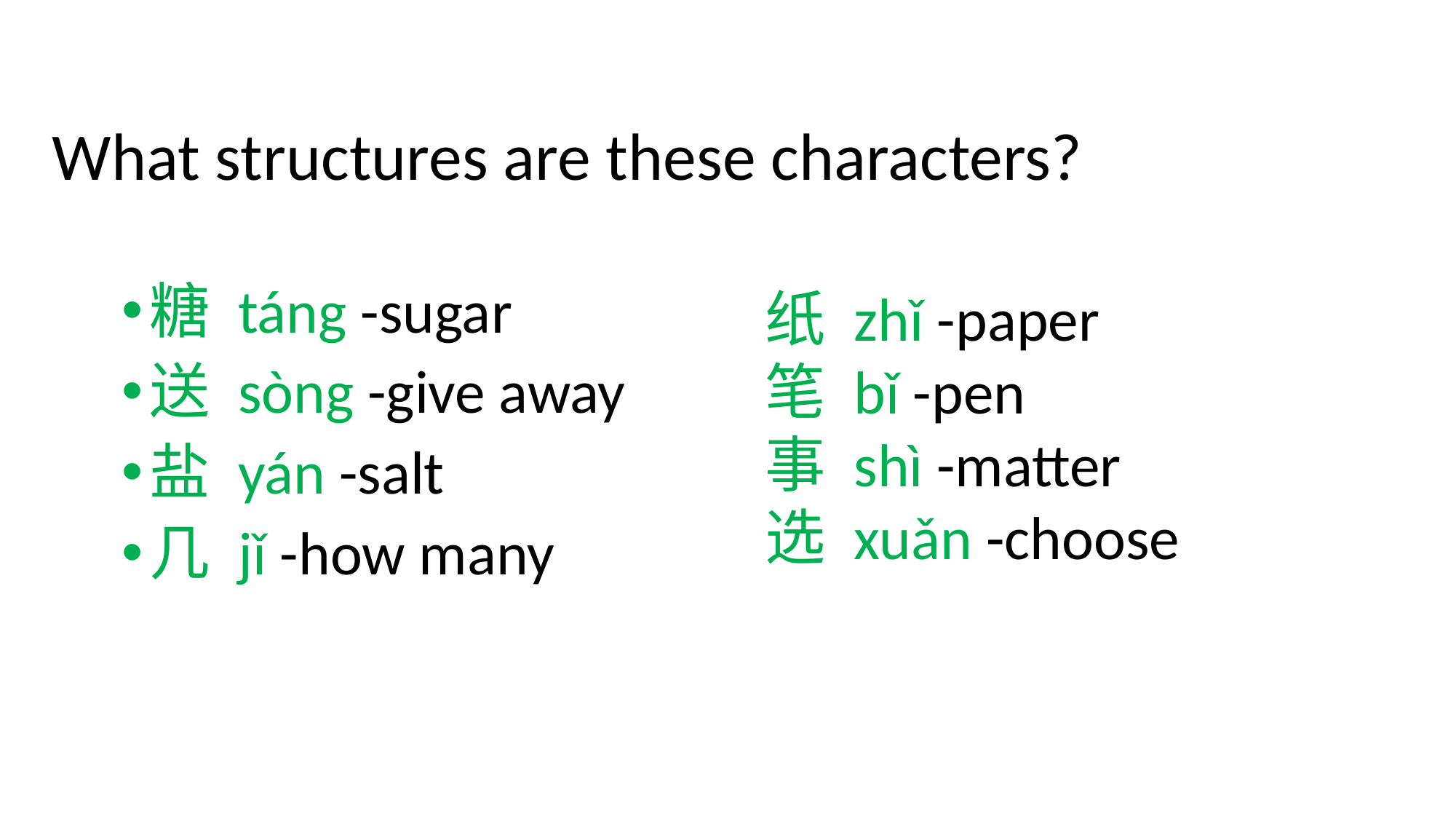

# What structures are these characters?
糖 táng -sugar
送 sòng -give away
盐 yán -salt
几 jǐ -how many
纸 zhǐ -paper
笔 bǐ -pen
事 shì -matter
选 xuǎn -choose